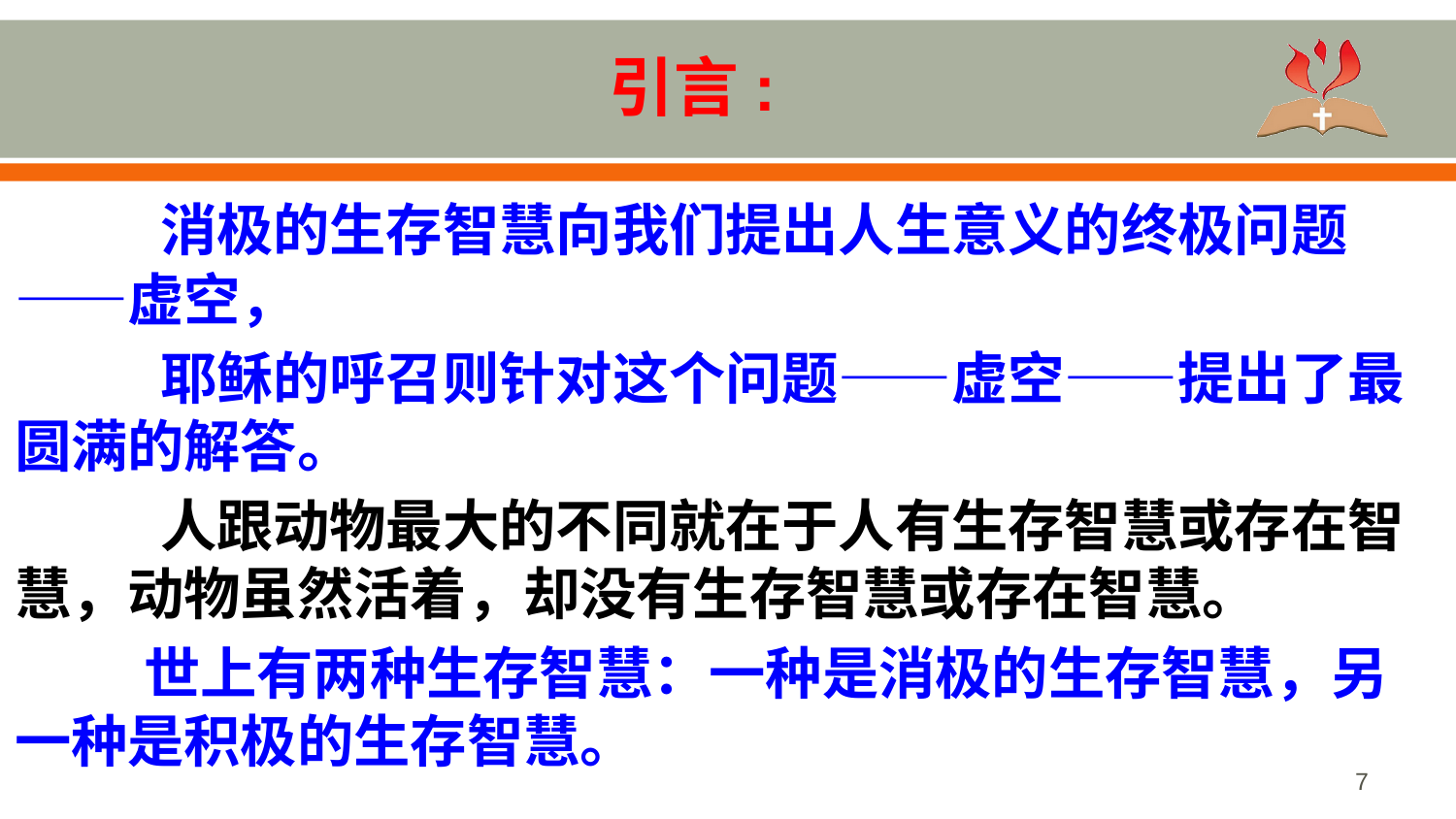

引言:
	消极的生存智慧向我们提出人生意义的终极问题——虚空，
	耶稣的呼召则针对这个问题——虚空——提出了最圆满的解答。
	人跟动物最大的不同就在于人有生存智慧或存在智慧，动物虽然活着，却没有生存智慧或存在智慧。
         世上有两种生存智慧：一种是消极的生存智慧，另一种是积极的生存智慧。

7